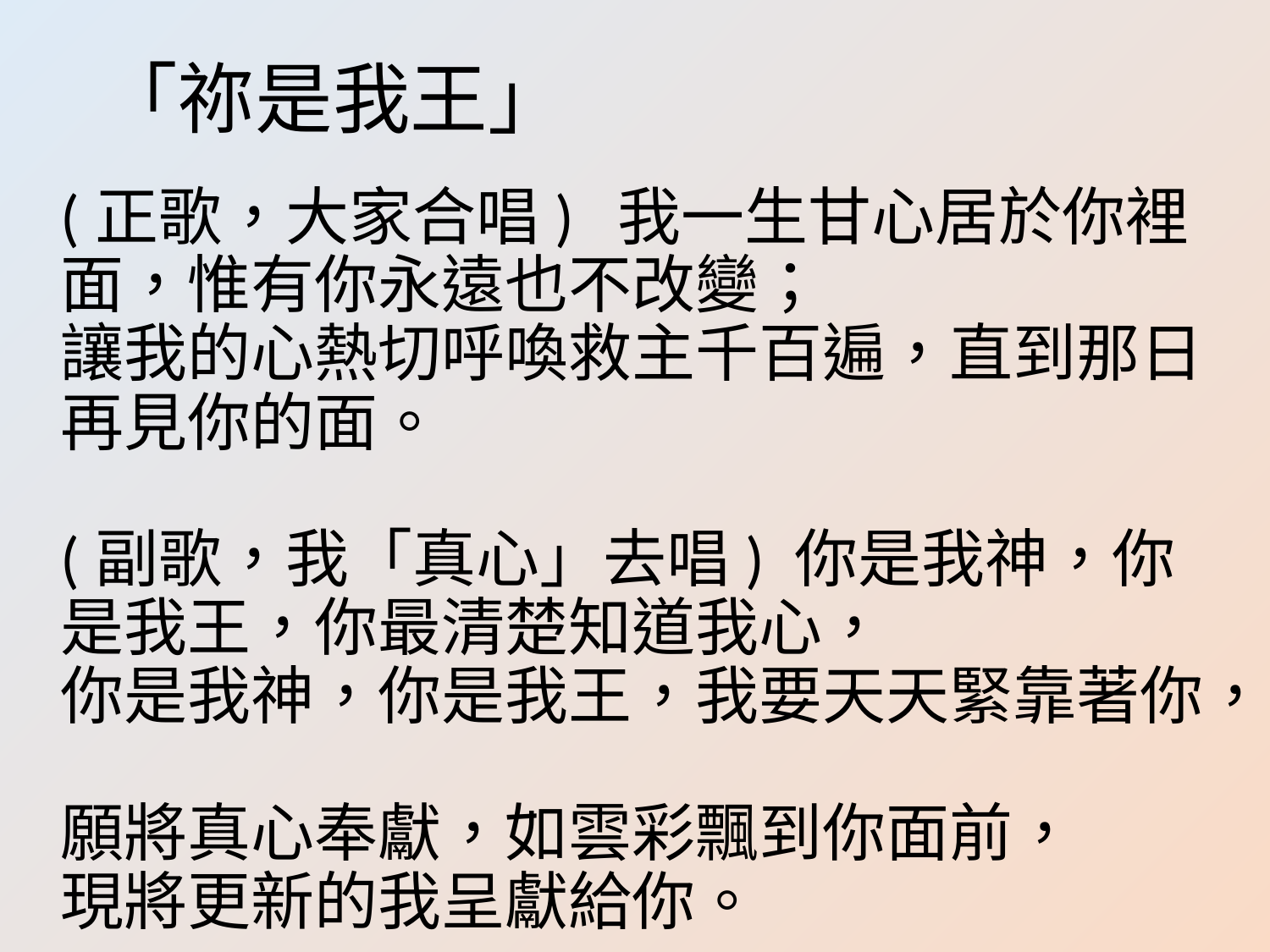

# 「祢是我王」
(正歌，大家合唱)  我一生甘心居於你裡面，惟有你永遠也不改變；
讓我的心熱切呼喚救主千百遍，直到那日再見你的面。
(副歌，我「真心」去唱) 你是我神，你是我王，你最清楚知道我心，
你是我神，你是我王，我要天天緊靠著你，
願將真心奉獻，如雲彩飄到你面前，
現將更新的我呈獻給你。